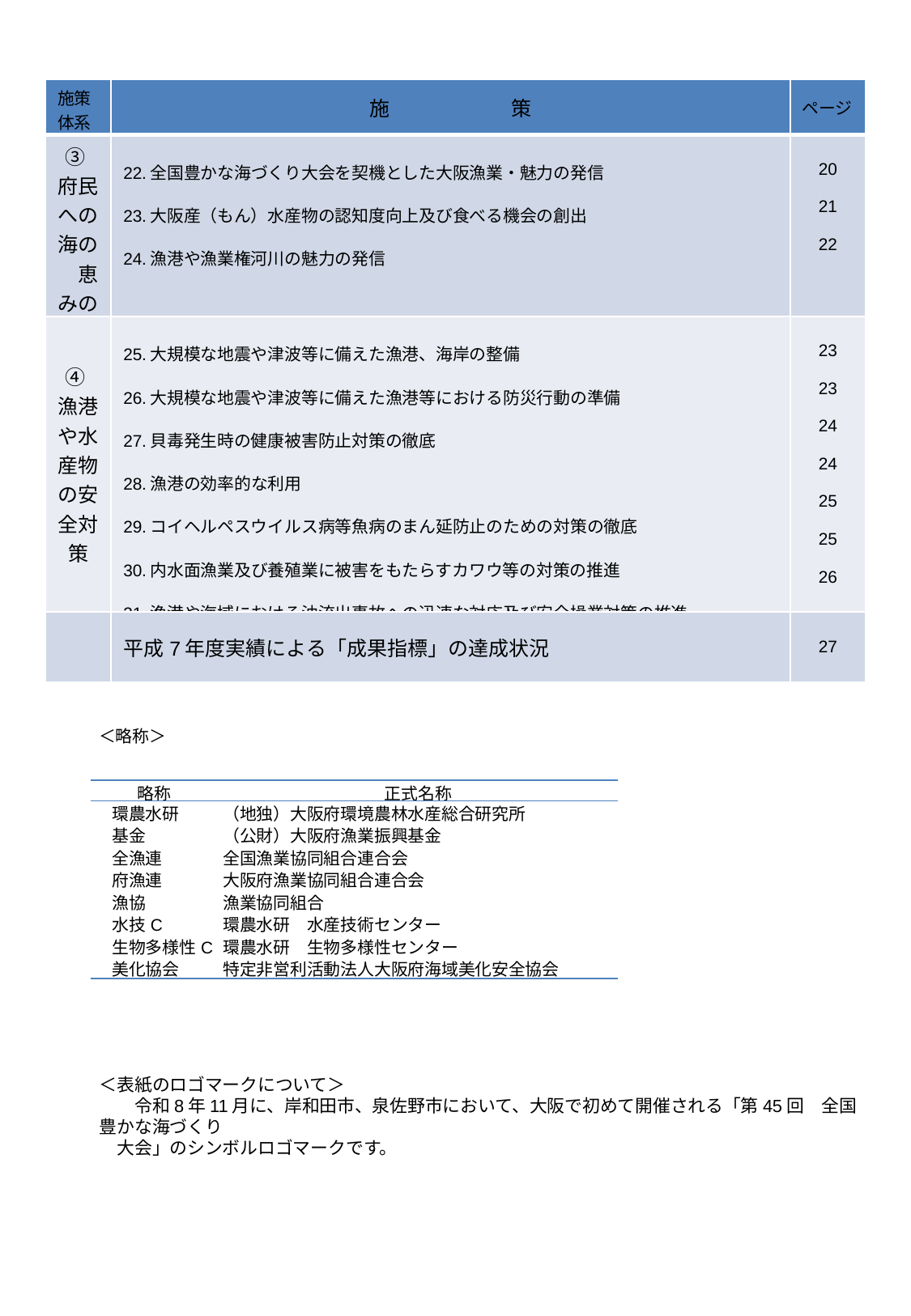

| 施策 体系 | 施　　　　　　策 | ページ |
| --- | --- | --- |
| ③府民への海の 　恵みの提供 | 22.全国豊かな海づくり大会を契機とした大阪漁業・魅力の発信 23.大阪産（もん）水産物の認知度向上及び食べる機会の創出 24.漁港や漁業権河川の魅力の発信 | 20 21 22 |
| ④漁港や水産物の安全対策 | 25.大規模な地震や津波等に備えた漁港、海岸の整備 26.大規模な地震や津波等に備えた漁港等における防災行動の準備 27.貝毒発生時の健康被害防止対策の徹底 28.漁港の効率的な利用 29.コイヘルペスウイルス病等魚病のまん延防止のための対策の徹底 30.内水面漁業及び養殖業に被害をもたらすカワウ等の対策の推進 31.漁港や海域における油流出事故への迅速な対応及び安全操業対策の推進 | 23 23 24 24 25 25 26 |
|  | 平成7年度実績による「成果指標」の達成状況 | 27 |
＜略称＞
| 略称 | 正式名称 |
| --- | --- |
| 環農水研 | （地独）大阪府環境農林水産総合研究所 |
| 基金 | （公財）大阪府漁業振興基金 |
| 全漁連 | 全国漁業協同組合連合会 |
| 府漁連 | 大阪府漁業協同組合連合会 |
| 漁協 | 漁業協同組合 |
| 水技C | 環農水研　水産技術センター |
| 生物多様性C | 環農水研　生物多様性センター |
| 美化協会 | 特定非営利活動法人大阪府海域美化安全協会 |
＜表紙のロゴマークについて＞
　　令和8年11月に、岸和田市、泉佐野市において、大阪で初めて開催される「第45回　全国豊かな海づくり
　大会」のシンボルロゴマークです。